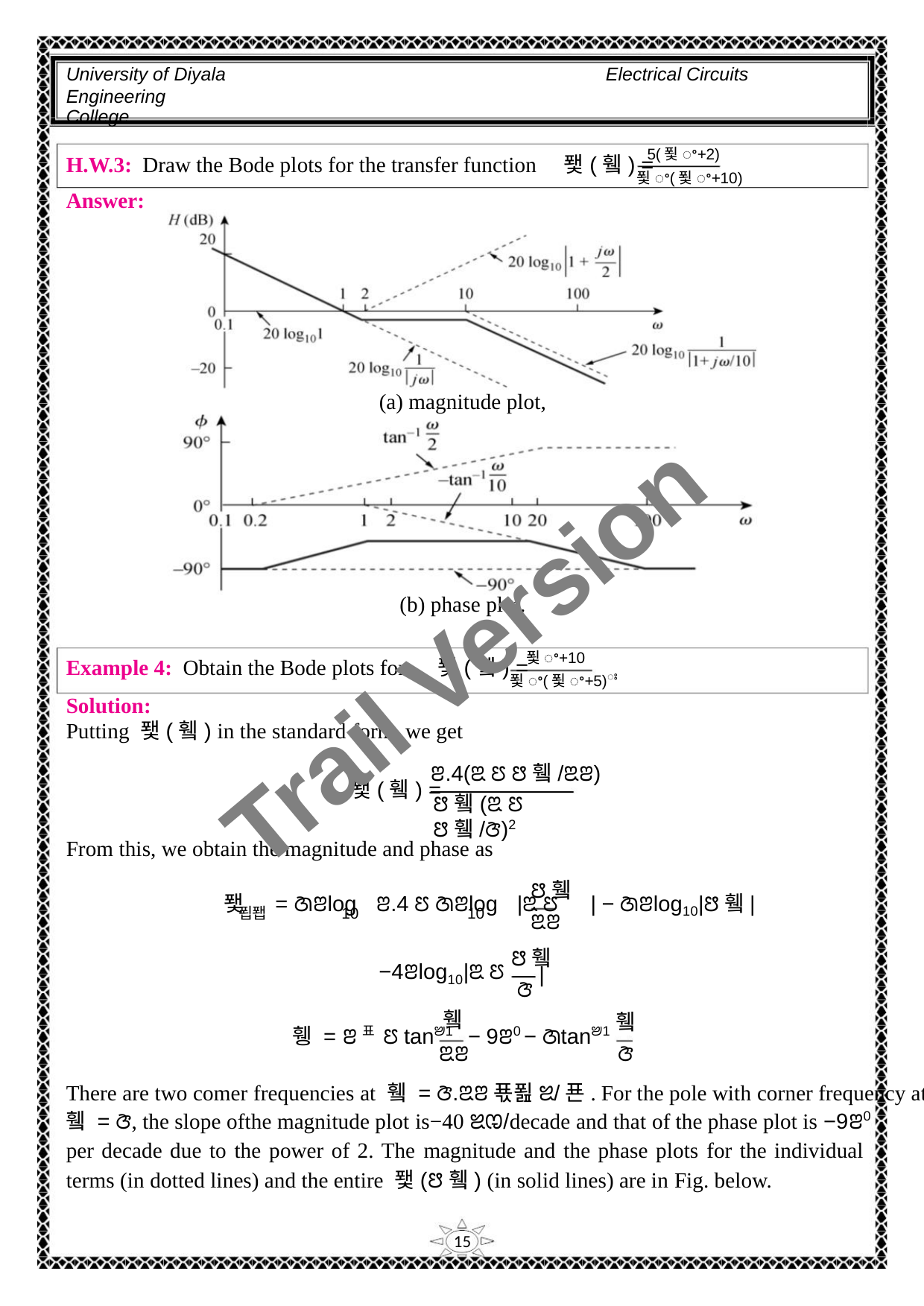

University of Diyala
Engineering College
Electrical Circuits
5(푗ꢀ+2)
H.W.3: Draw the Bode plots for the transfer function 퐻(휔) =
푗ꢀ(푗ꢀ+10)
Answer:
(a) magnitude plot,
Trail Version
Trail Version
Trail Version
Trail Version
Trail Version
Trail Version
Trail Version
Trail Version
Trail Version
Trail Version
Trail Version
Trail Version
Trail Version
(b) phase plot.
푗ꢀ+10
Example 4: Obtain the Bode plots for 퐻(휔) =
푗ꢀ(푗ꢀ+5)ꢁ
Solution:
Putting 퐻(휔) in the standard form, we get
ꢂ.4(ꢃ ꢄ ꢅ휔/ꢃꢂ)
퐻(휔) =
ꢅ휔(ꢃ ꢄ ꢅ휔/ꢆ)2
From this, we obtain the magnitude and phase as
ꢅ휔
퐻 = ꢇꢂlog ꢂ.4 ꢄ ꢇꢂlog |ꢃ ꢄ | − ꢇꢂlog10|ꢅ휔|
푑퐵
10
10
ꢃꢂ
ꢅ휔
−4ꢂlog10|ꢃ ꢄ
휔
|
ꢆ
휔
ꢆ
휑 = ꢂ표 ꢄ tanꢈ1
− 9ꢂ0 − ꢇtanꢈ1
ꢃꢂ
There are two comer frequencies at 휔 = ꢆ.ꢃꢂ푟푎ꢉ/푠. For the pole with corner frequency at
휔 = ꢆ, the slope ofthe magnitude plot is−40 ꢉꢊ/decade and that of the phase plot is −9ꢂ0
per decade due to the power of 2. The magnitude and the phase plots for the individual
terms (in dotted lines) and the entire 퐻(ꢅ휔) (in solid lines) are in Fig. below.
15